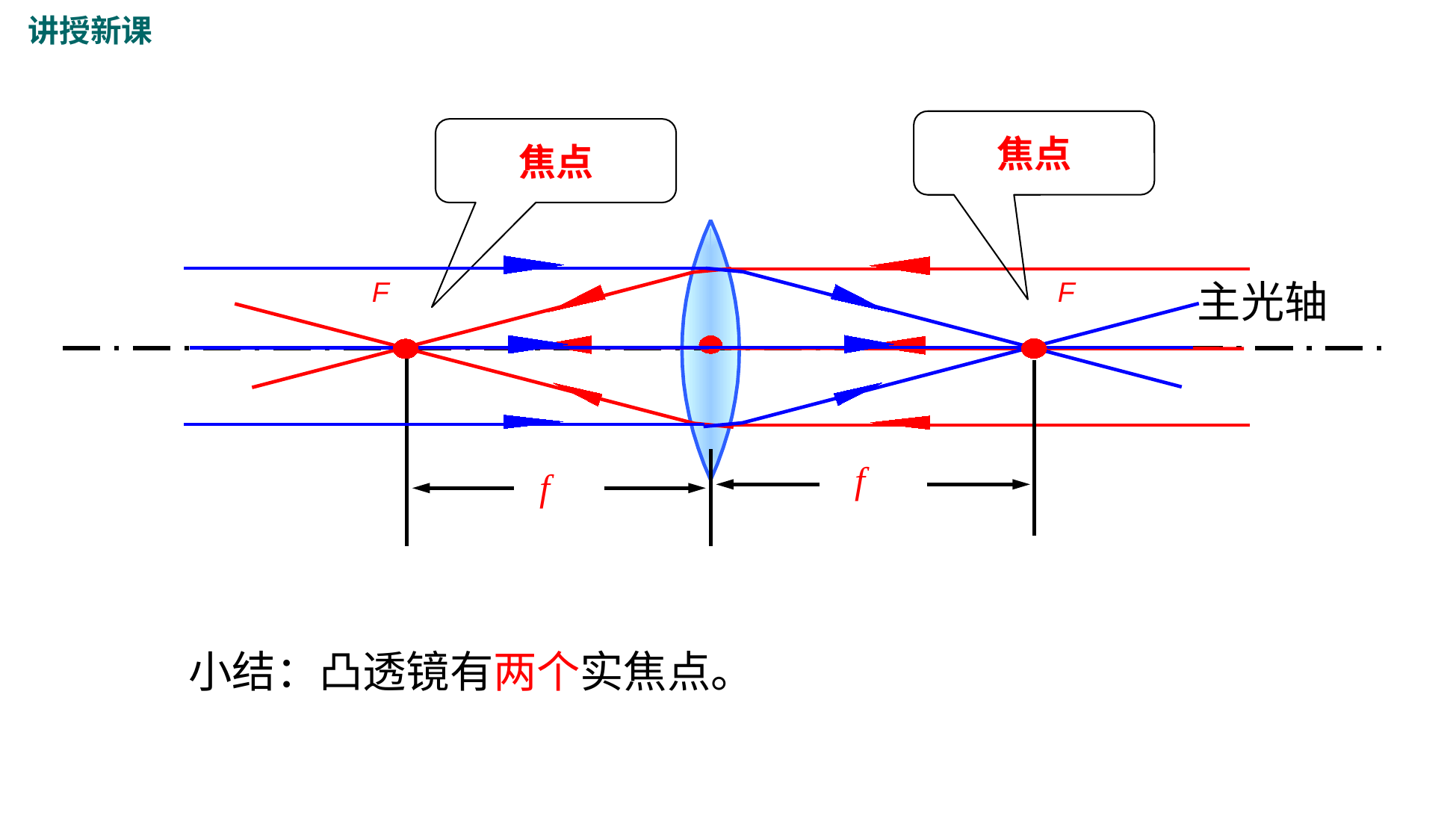

讲授新课
焦点
焦点

F
主光轴
F

f
f

小结：凸透镜有两个实焦点。